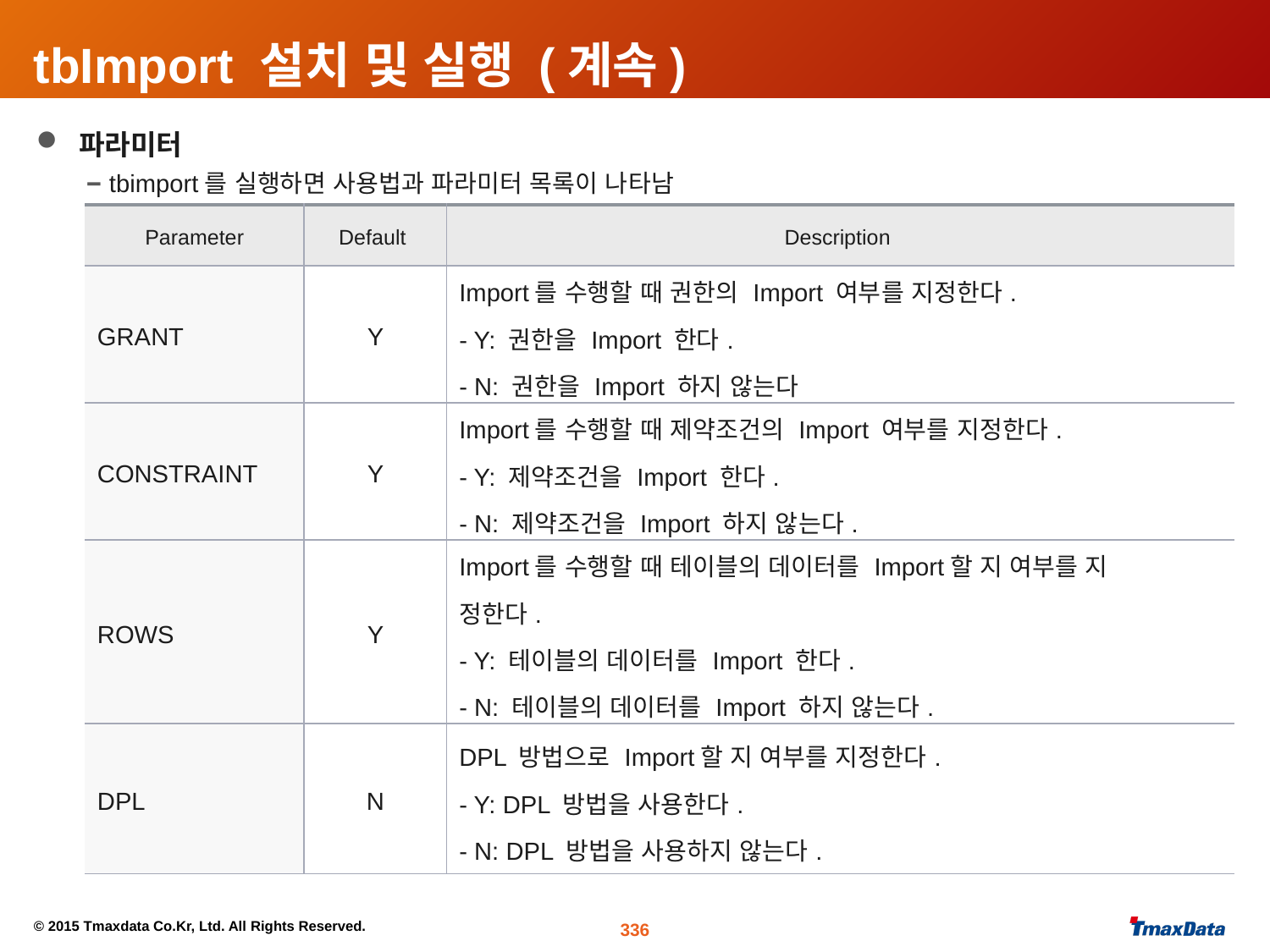

# tbImport 설치 및 실행 (계속)
 파라미터
 tbimport를 실행하면 사용법과 파라미터 목록이 나타남
| Parameter | Default | Description |
| --- | --- | --- |
| GRANT | Y | Import를 수행할 때 권한의 Import 여부를 지정한다. - Y: 권한을 Import 한다. - N: 권한을 Import 하지 않는다 |
| CONSTRAINT | Y | Import를 수행할 때 제약조건의 Import 여부를 지정한다. - Y: 제약조건을 Import 한다. - N: 제약조건을 Import 하지 않는다. |
| ROWS | Y | Import를 수행할 때 테이블의 데이터를 Import할 지 여부를 지 정한다. - Y: 테이블의 데이터를 Import 한다. - N: 테이블의 데이터를 Import 하지 않는다. |
| DPL | N | DPL 방법으로 Import할 지 여부를 지정한다. - Y: DPL 방법을 사용한다. - N: DPL 방법을 사용하지 않는다. |